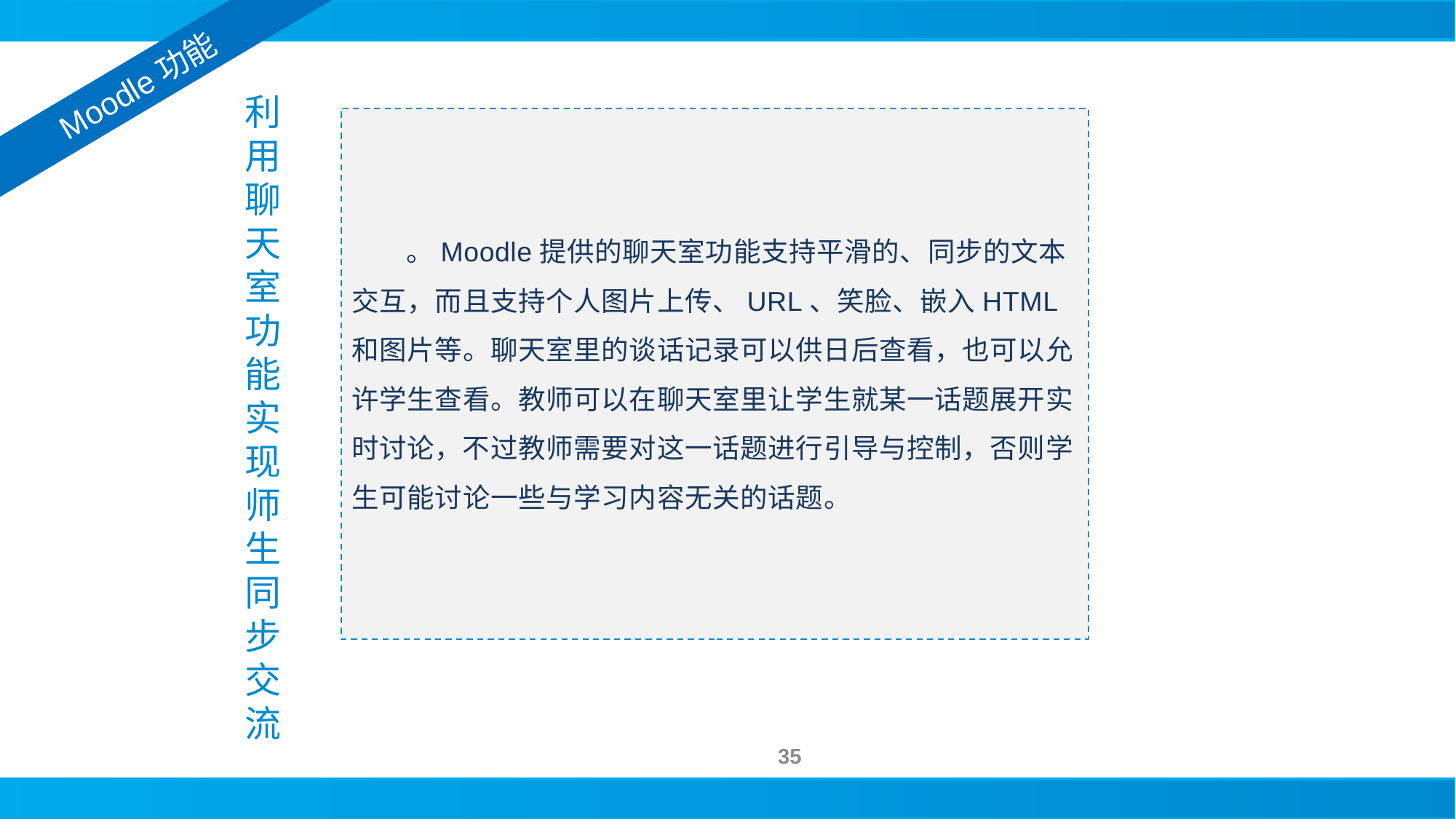

Moodle功能
利用聊天室功能实现师生同步交流

。Moodle提供的聊天室功能支持平滑的、同步的文本交互，而且支持个人图片上传、URL、笑脸、嵌入HTML和图片等。聊天室里的谈话记录可以供日后查看，也可以允许学生查看。教师可以在聊天室里让学生就某一话题展开实时讨论，不过教师需要对这一话题进行引导与控制，否则学生可能讨论一些与学习内容无关的话题。

# Moodle应用于网络教学的功能实现模式
35